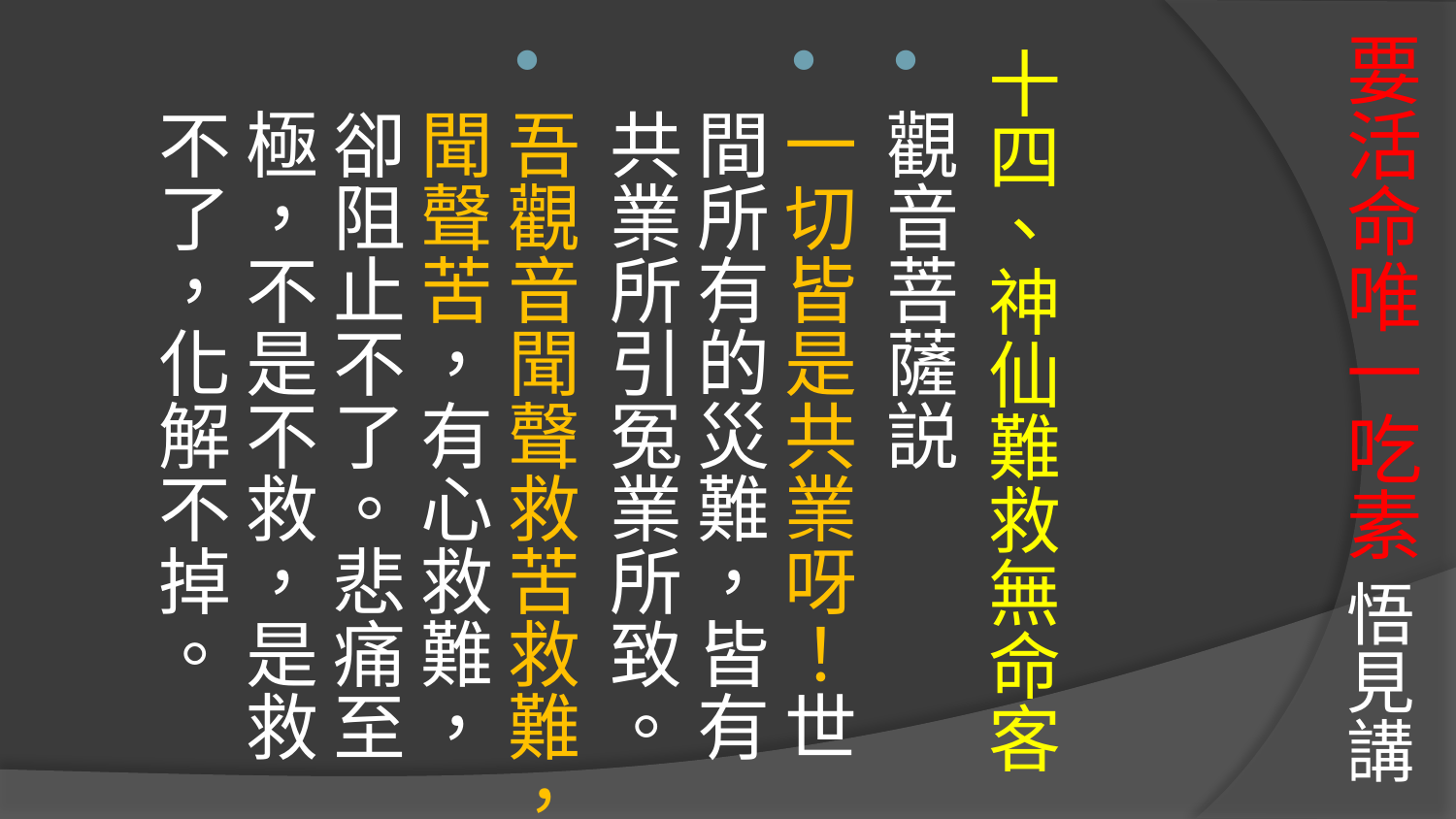

# 要活命唯一吃素 悟見講
十四、神仙難救無命客
觀音菩薩説
一切皆是共業呀！世間所有的災難，皆有共業所引冤業所致。
吾觀音聞聲救苦救難，聞聲苦，有心救難，卻阻止不了。悲痛至極，不是不救，是救不了，化解不掉。